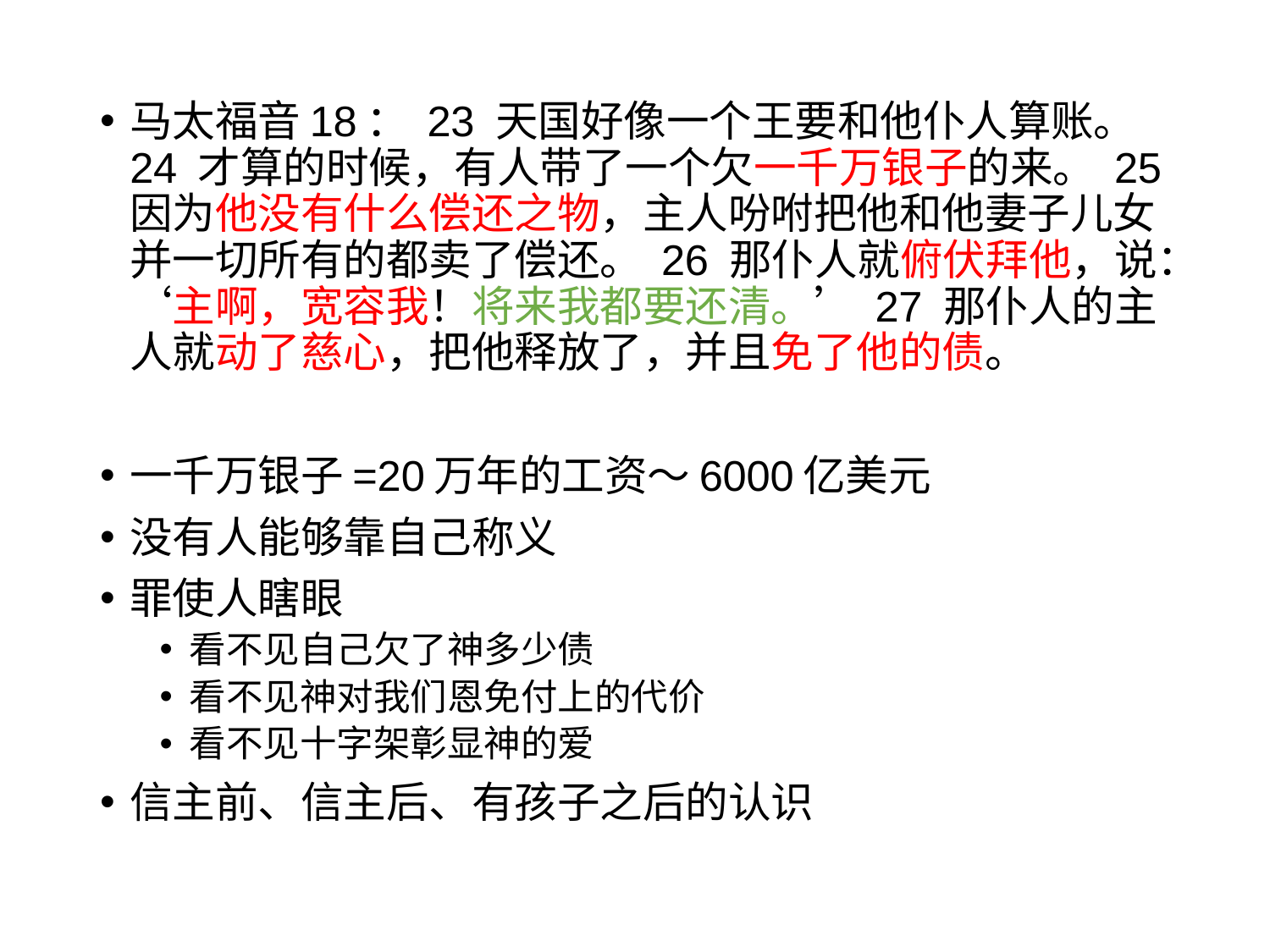

马太福音18： 23 天国好像一个王要和他仆人算账。 24 才算的时候，有人带了一个欠一千万银子的来。 25 因为他没有什么偿还之物，主人吩咐把他和他妻子儿女并一切所有的都卖了偿还。 26 那仆人就俯伏拜他，说：‘主啊，宽容我！将来我都要还清。’ 27 那仆人的主人就动了慈心，把他释放了，并且免了他的债。

一千万银子=20万年的工资～6000亿美元
没有人能够靠自己称义
罪使人瞎眼
看不见自己欠了神多少债
看不见神对我们恩免付上的代价
看不见十字架彰显神的爱
信主前、信主后、有孩子之后的认识